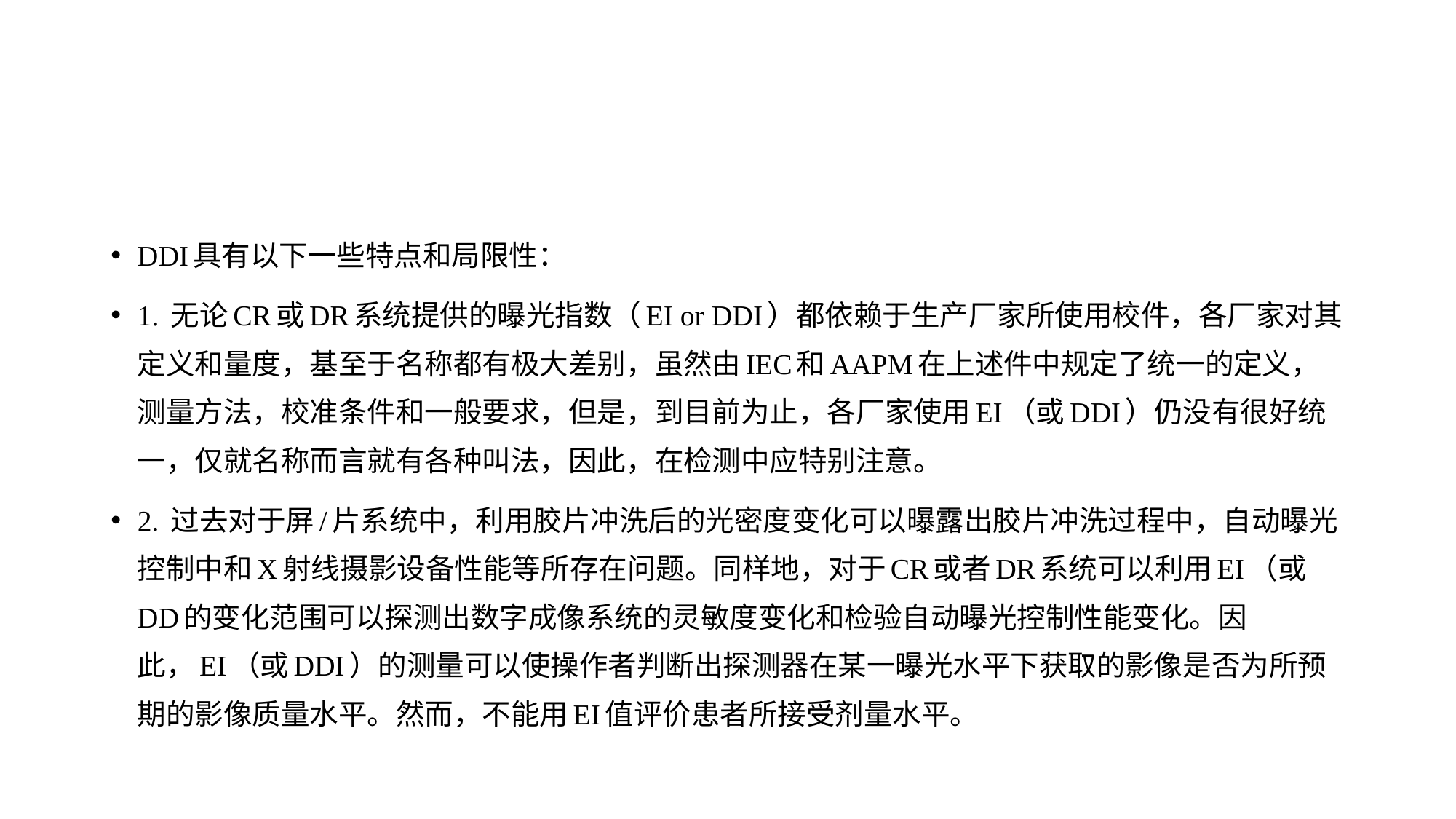

#
DDI具有以下一些特点和局限性：
1. 无论CR或DR系统提供的曝光指数（EI or DDI）都依赖于生产厂家所使用校件，各厂家对其定义和量度，基至于名称都有极大差别，虽然由IEC和AAPM在上述件中规定了统一的定义，测量方法，校准条件和一般要求，但是，到目前为止，各厂家使用EI（或DDI）仍没有很好统一，仅就名称而言就有各种叫法，因此，在检测中应特别注意。
2. 过去对于屏/片系统中，利用胶片冲洗后的光密度变化可以曝露出胶片冲洗过程中，自动曝光控制中和X射线摄影设备性能等所存在问题。同样地，对于CR或者DR系统可以利用EI（或DD的变化范围可以探测出数字成像系统的灵敏度变化和检验自动曝光控制性能变化。因此，EI（或DDI）的测量可以使操作者判断出探测器在某一曝光水平下获取的影像是否为所预期的影像质量水平。然而，不能用EI值评价患者所接受剂量水平。